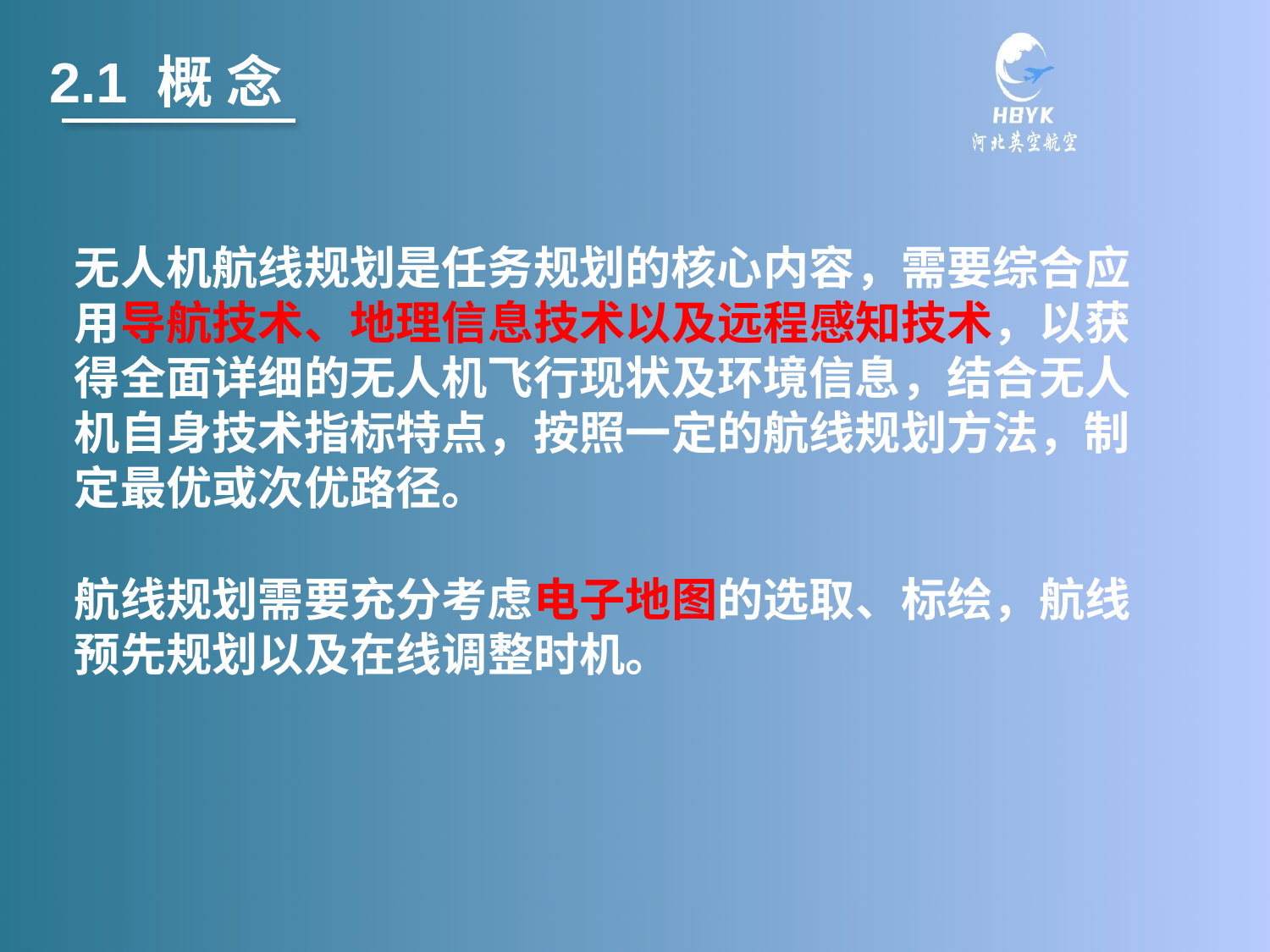

2.1 概 念

无人机航线规划是任务规划的核心内容，需要综合应用导航技术、地理信息技术以及远程感知技术，以获得全面详细的无人机飞行现状及环境信息，结合无人机自身技术指标特点，按照一定的航线规划方法，制定最优或次优路径。
航线规划需要充分考虑电子地图的选取、标绘，航线预先规划以及在线调整时机。